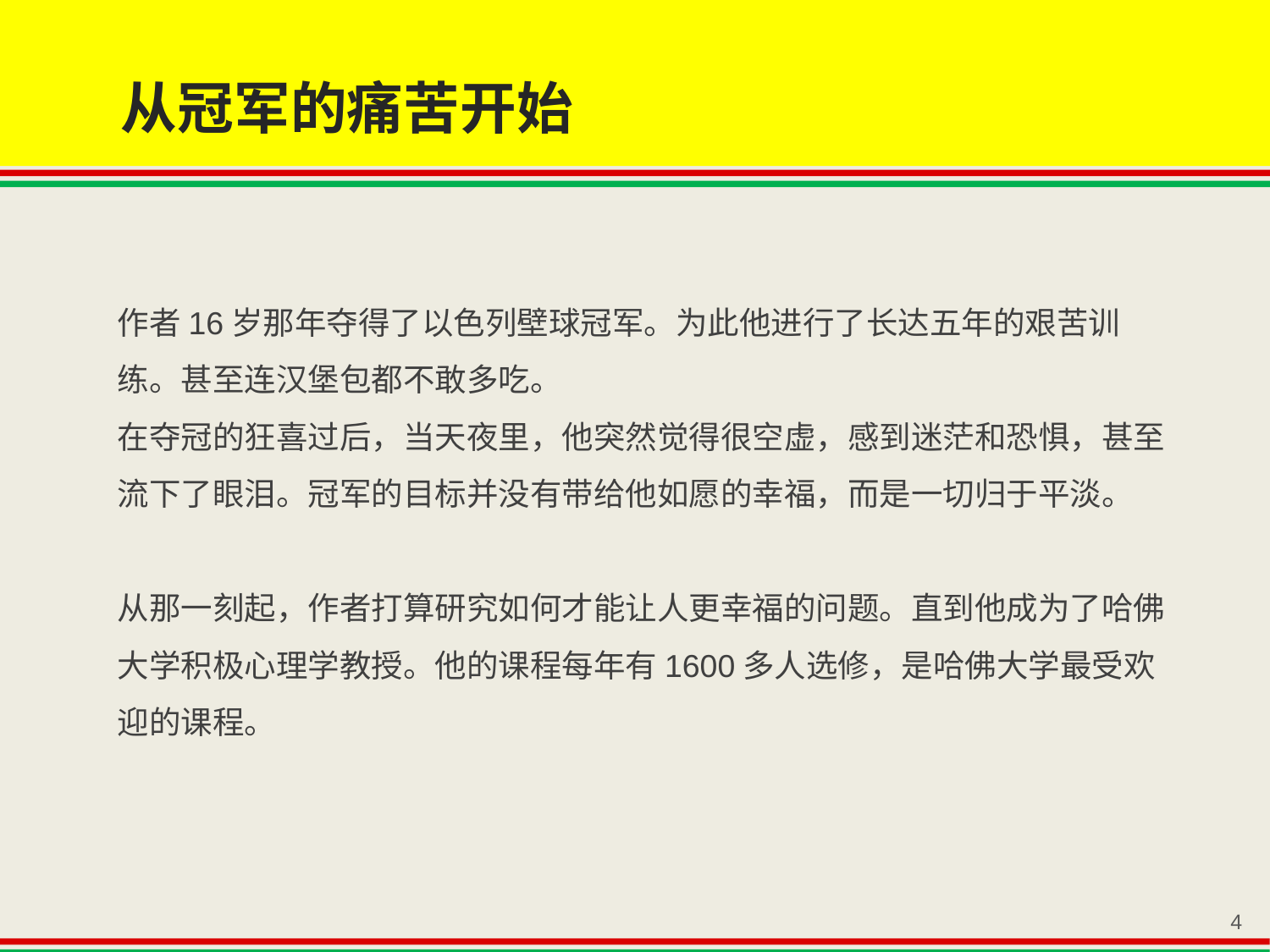

从冠军的痛苦开始

作者16岁那年夺得了以色列壁球冠军。为此他进行了长达五年的艰苦训练。甚至连汉堡包都不敢多吃。
在夺冠的狂喜过后，当天夜里，他突然觉得很空虚，感到迷茫和恐惧，甚至流下了眼泪。冠军的目标并没有带给他如愿的幸福，而是一切归于平淡。

从那一刻起，作者打算研究如何才能让人更幸福的问题。直到他成为了哈佛大学积极心理学教授。他的课程每年有1600多人选修，是哈佛大学最受欢迎的课程。

4